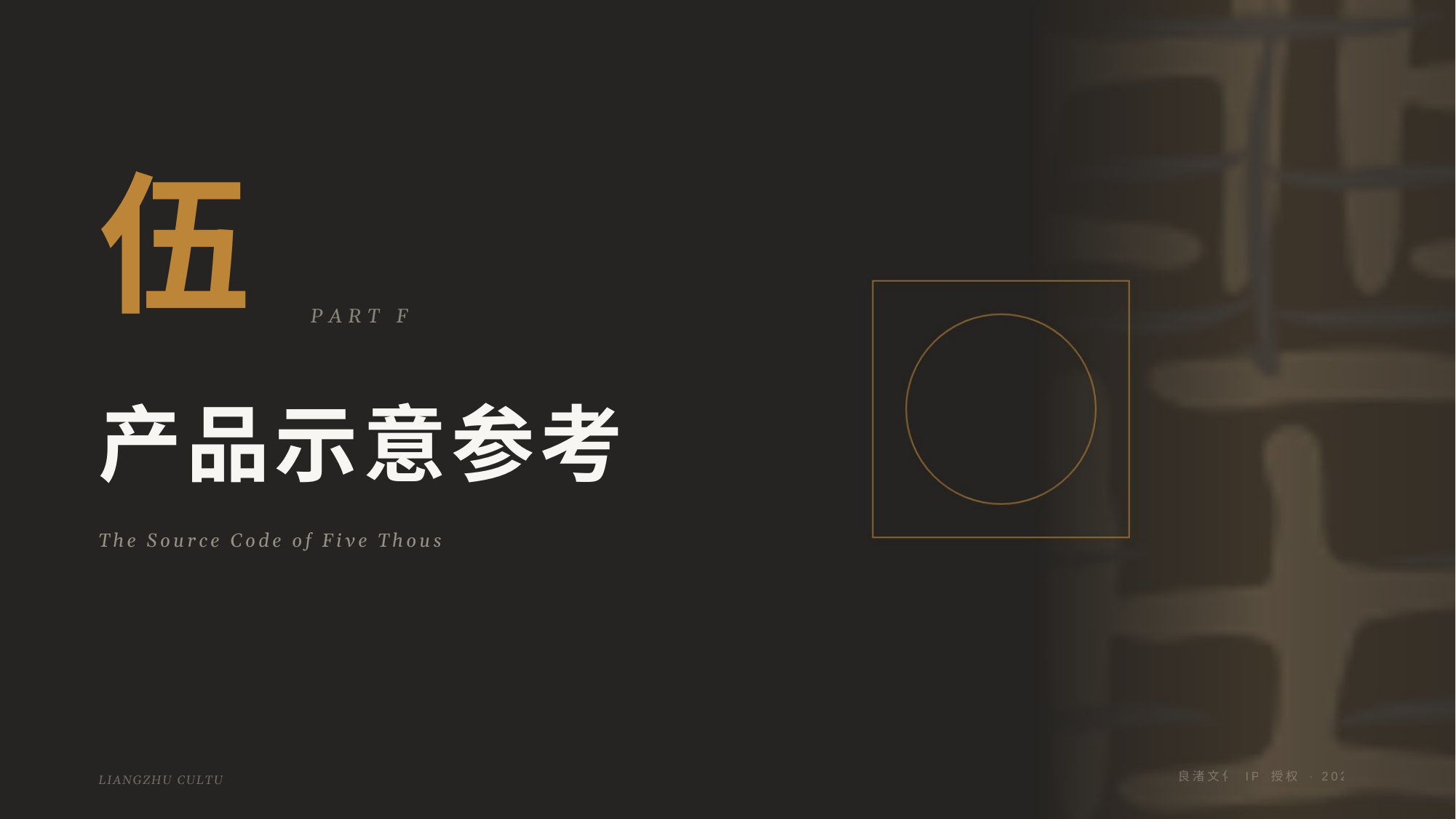

伍
PART FIVE
产品示意参考
The Source Code of Five Thousand Years
良渚文化 IP 授权 · 2026
LIANGZHU CULTURE